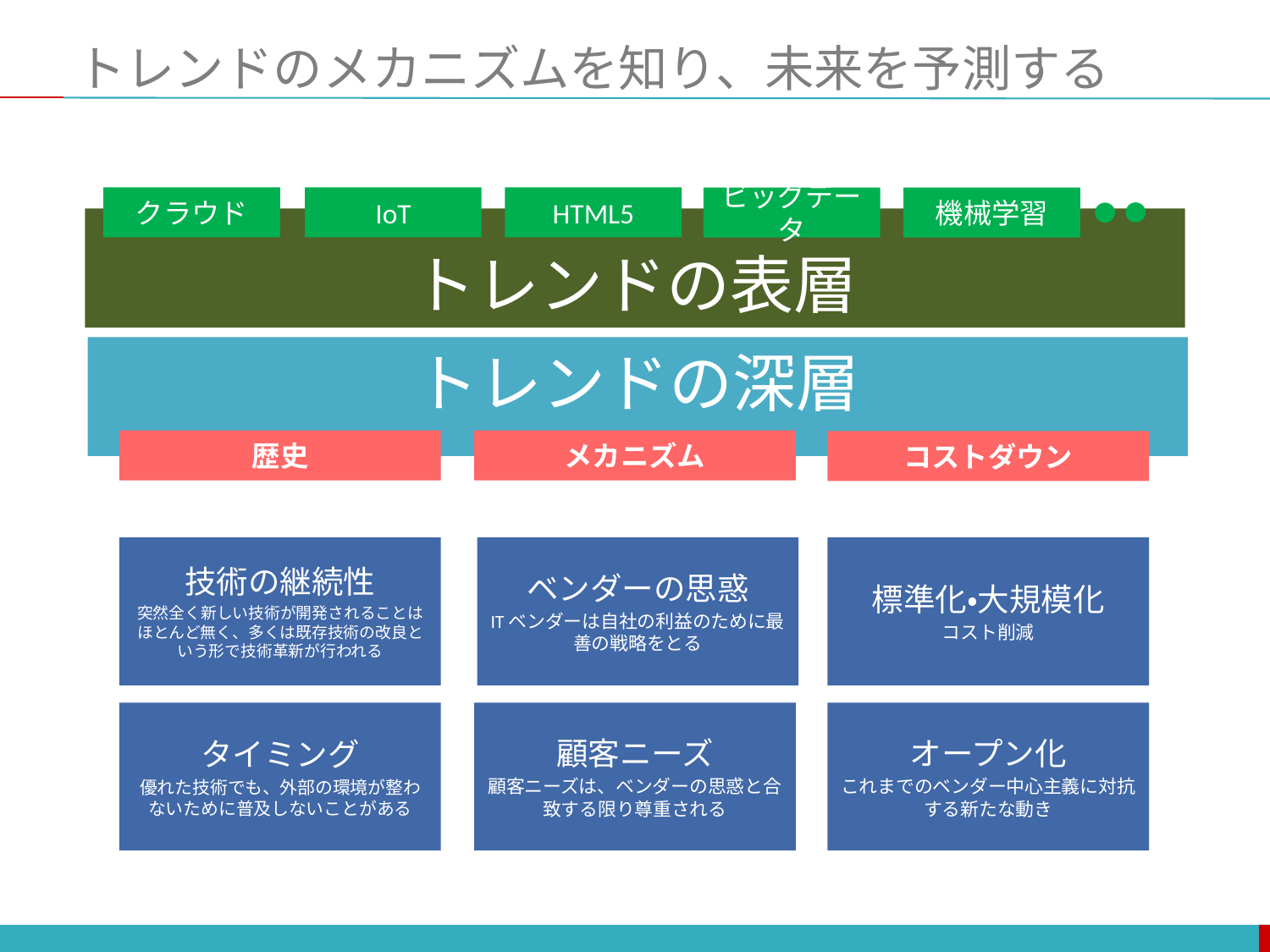

# トレンドのメカニズムを知り、未来を予測する
クラウド
IoT
HTML5
ビッグデータ
機械学習

トレンドの表層
トレンドの深層
歴史
メカニズム
コストダウン
技術の継続性
突然全く新しい技術が開発されることはほとんど無く、多くは既存技術の改良という形で技術革新が行われる
ベンダーの思惑
ITベンダーは自社の利益のために最善の戦略をとる
標準化・大規模化
コスト削減
タイミング
優れた技術でも、外部の環境が整わないために普及しないことがある
顧客ニーズ
顧客ニーズは、ベンダーの思惑と合致する限り尊重される
オープン化
これまでのベンダー中心主義に対抗する新たな動き